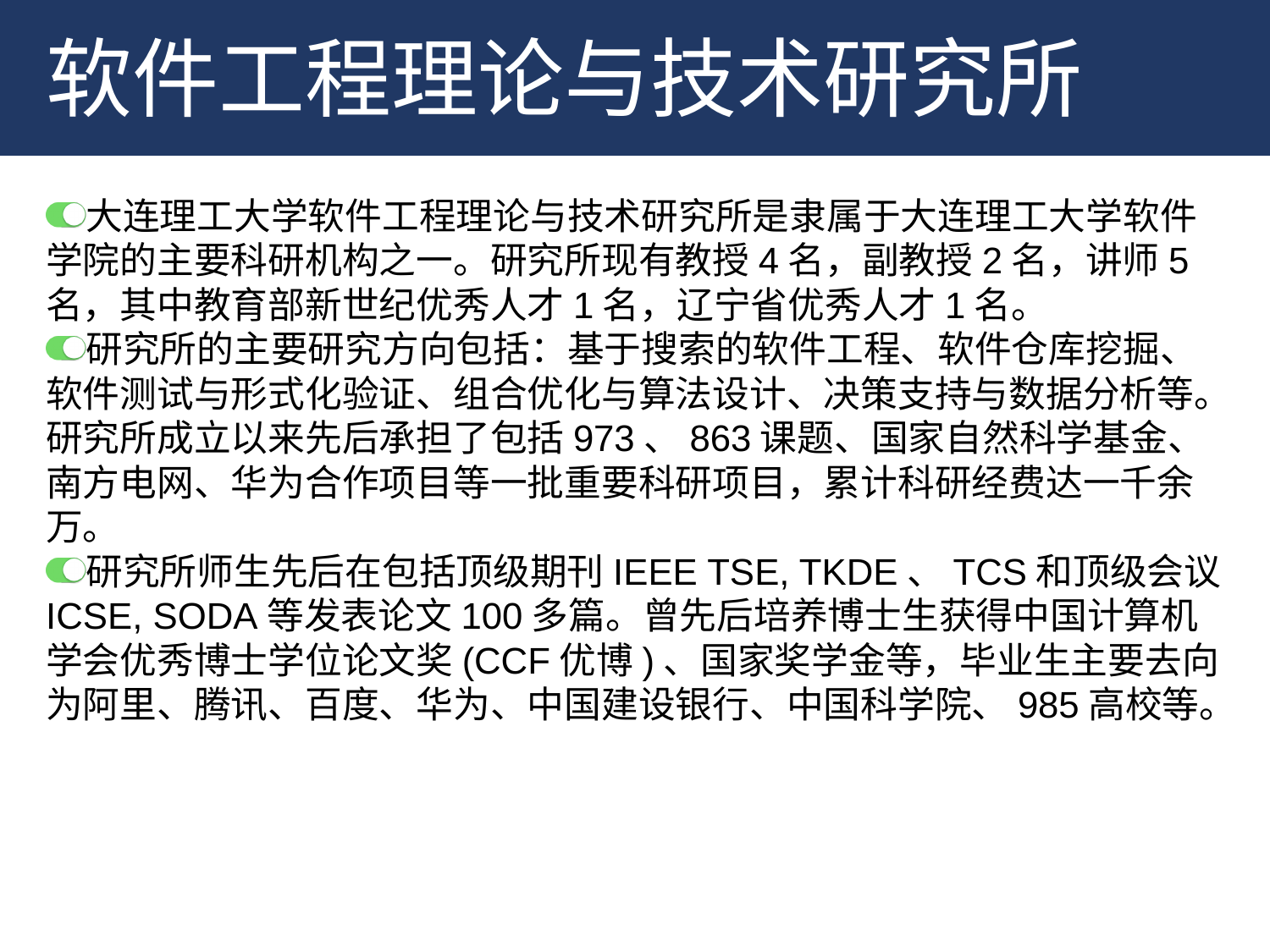

软件工程理论与技术研究所
大连理工大学软件工程理论与技术研究所是隶属于大连理工大学软件学院的主要科研机构之一。研究所现有教授4名，副教授2名，讲师5名，其中教育部新世纪优秀人才1名，辽宁省优秀人才1名。
研究所的主要研究方向包括：基于搜索的软件工程、软件仓库挖掘、软件测试与形式化验证、组合优化与算法设计、决策支持与数据分析等。研究所成立以来先后承担了包括973、863课题、国家自然科学基金、南方电网、华为合作项目等一批重要科研项目，累计科研经费达一千余万。
研究所师生先后在包括顶级期刊IEEE TSE, TKDE、TCS和顶级会议ICSE, SODA等发表论文100多篇。曾先后培养博士生获得中国计算机学会优秀博士学位论文奖(CCF优博)、国家奖学金等，毕业生主要去向为阿里、腾讯、百度、华为、中国建设银行、中国科学院、985高校等。